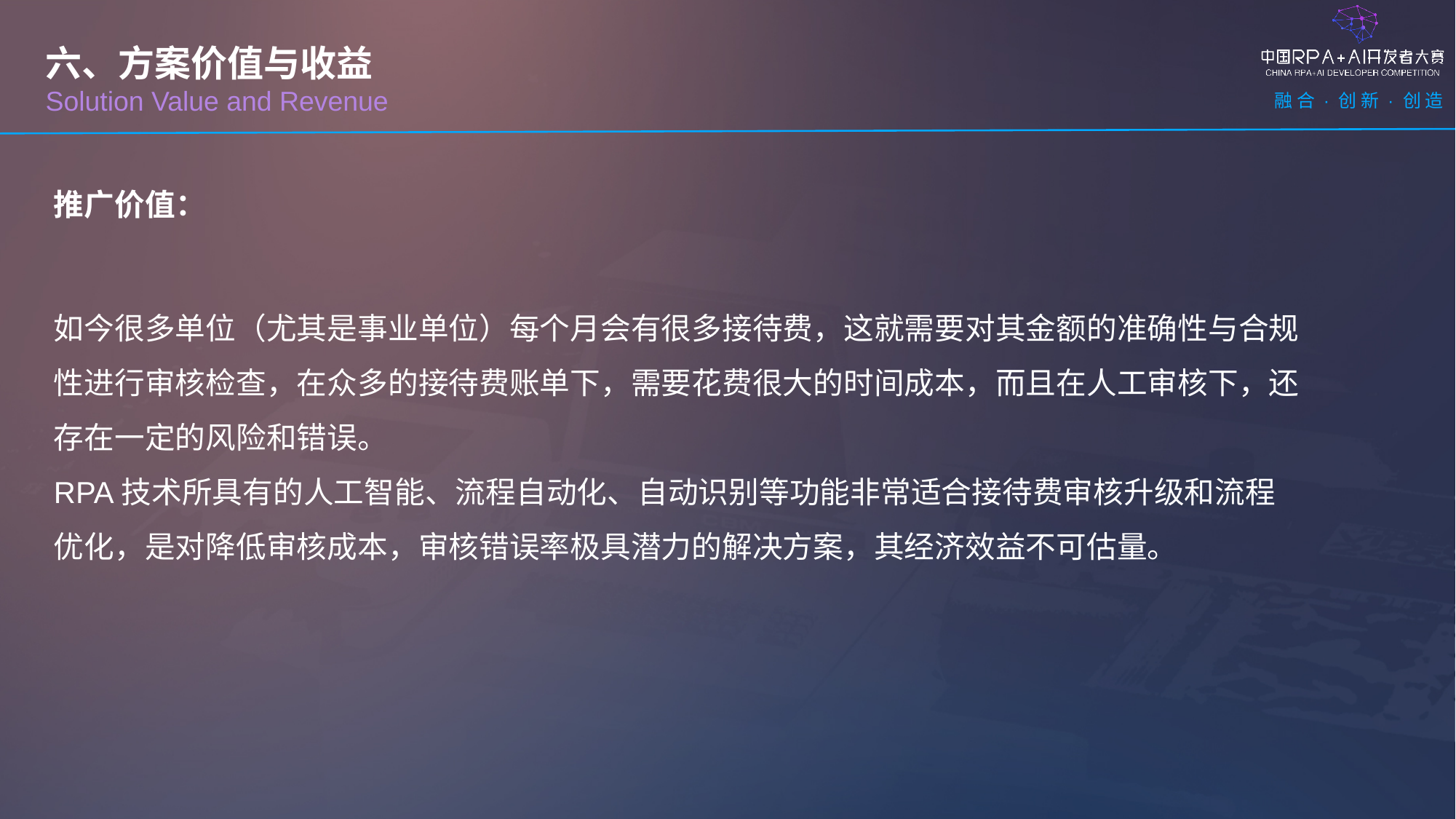

六、方案价值与收益
Solution Value and Revenue
推广价值：
如今很多单位（尤其是事业单位）每个月会有很多接待费，这就需要对其金额的准确性与合规性进行审核检查，在众多的接待费账单下，需要花费很大的时间成本，而且在人工审核下，还存在一定的风险和错误。
RPA技术所具有的人工智能、流程自动化、自动识别等功能非常适合接待费审核升级和流程优化，是对降低审核成本，审核错误率极具潜力的解决方案，其经济效益不可估量。